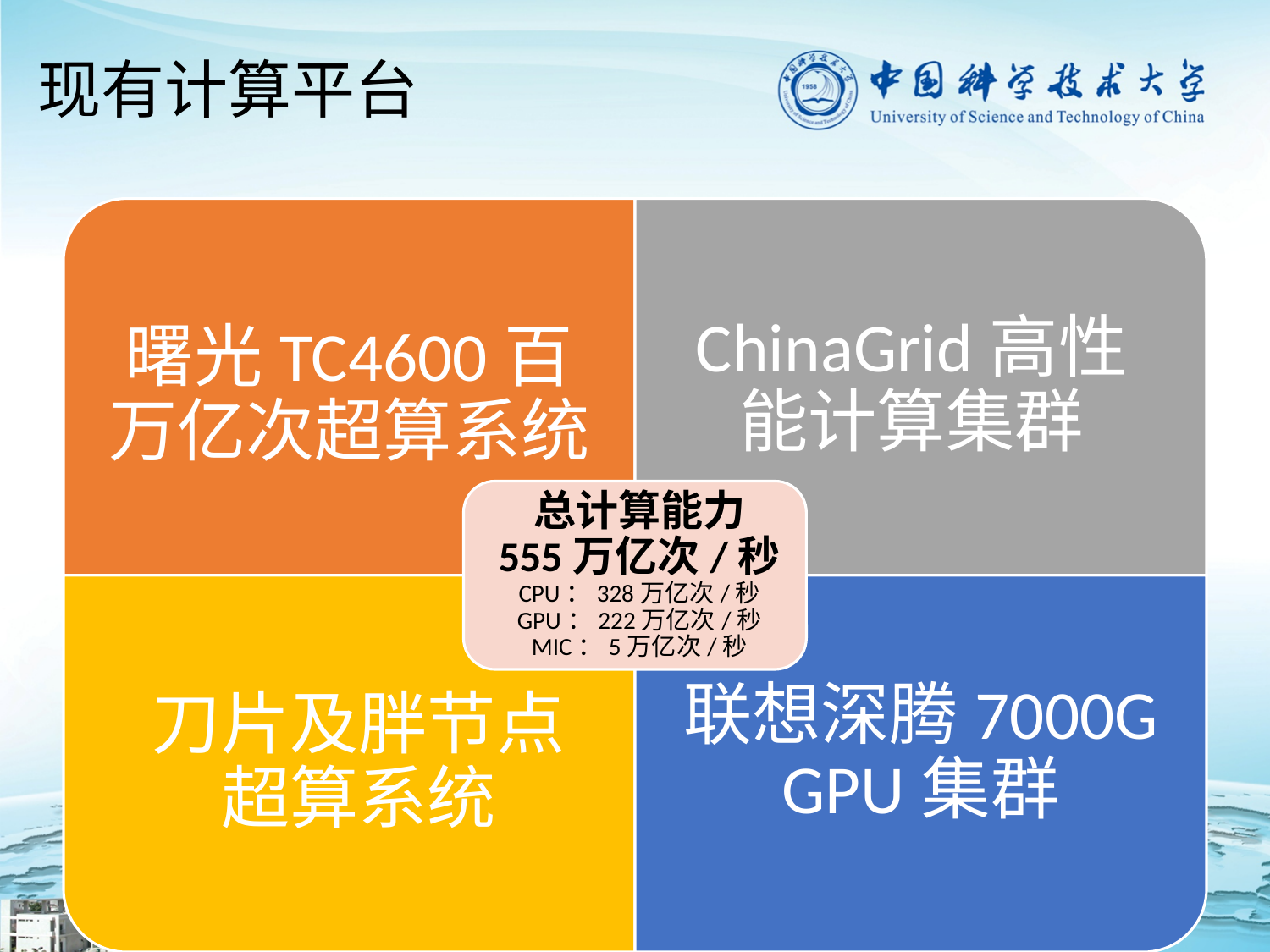

# 现有计算平台
曙光TC4600百万亿次超算系统
ChinaGrid高性能计算集群
刀片及胖节点超算系统
联想深腾7000G GPU集群
总计算能力
555万亿次/秒
CPU：328万亿次/秒
GPU：222万亿次/秒
MIC：5万亿次/秒